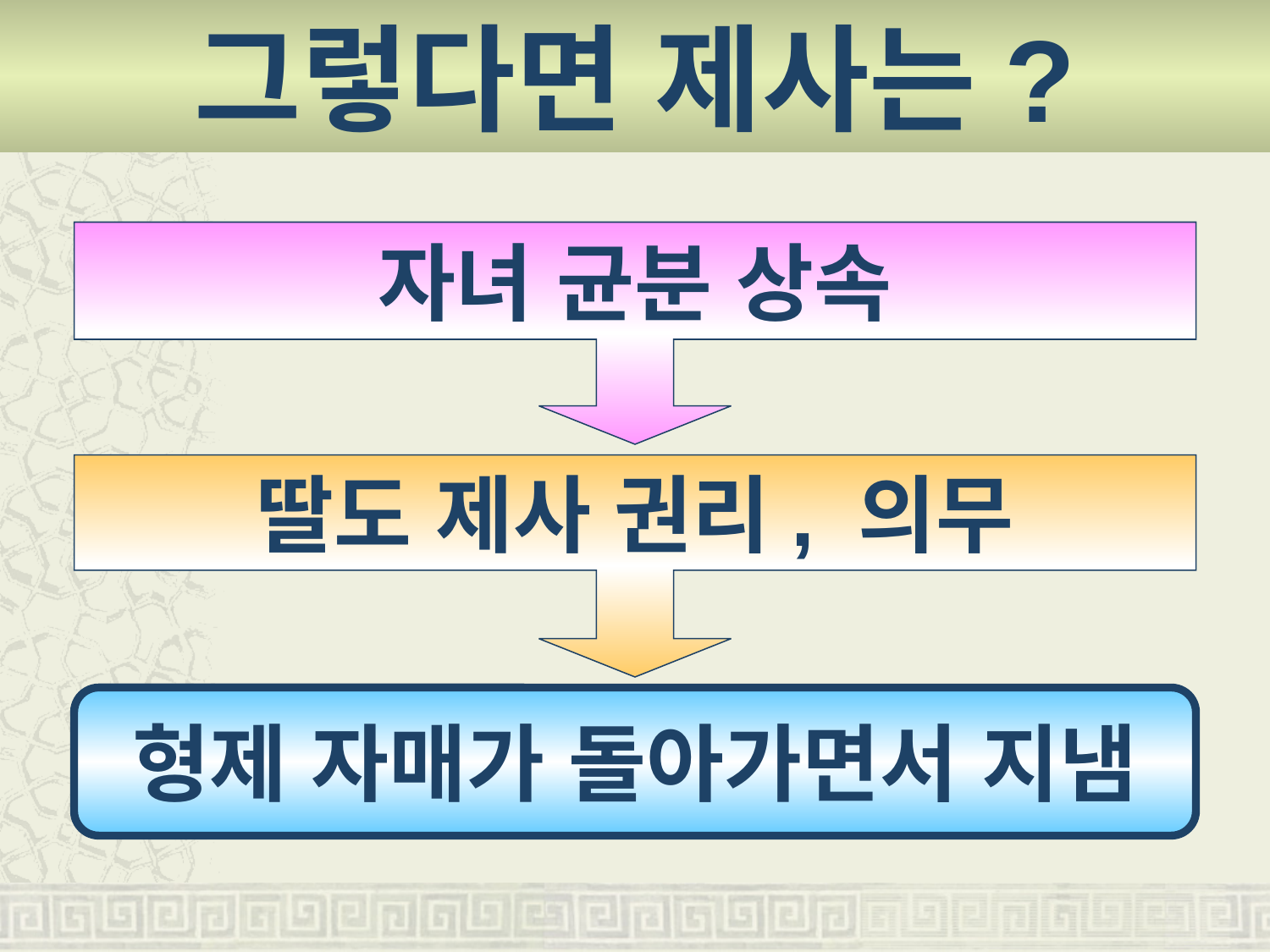

그렇다면 제사는?
자녀 균분 상속
딸도 제사 권리, 의무
형제 자매가 돌아가면서 지냄